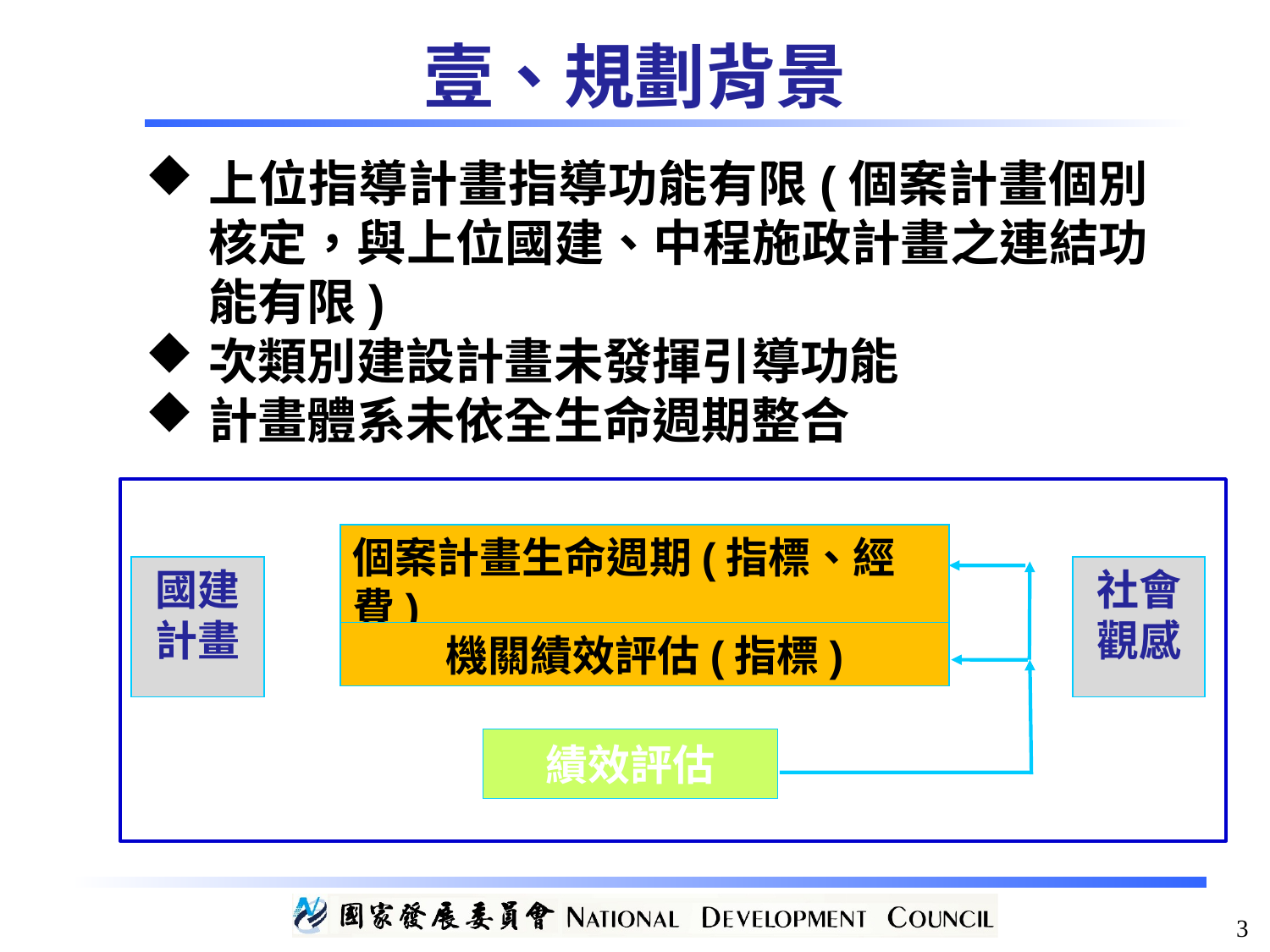

壹、規劃背景
上位指導計畫指導功能有限(個案計畫個別核定，與上位國建、中程施政計畫之連結功能有限)
次類別建設計畫未發揮引導功能
計畫體系未依全生命週期整合

個案計畫生命週期(指標、經費)
國建計畫
社會觀感

機關績效評估(指標)

績效評估

3